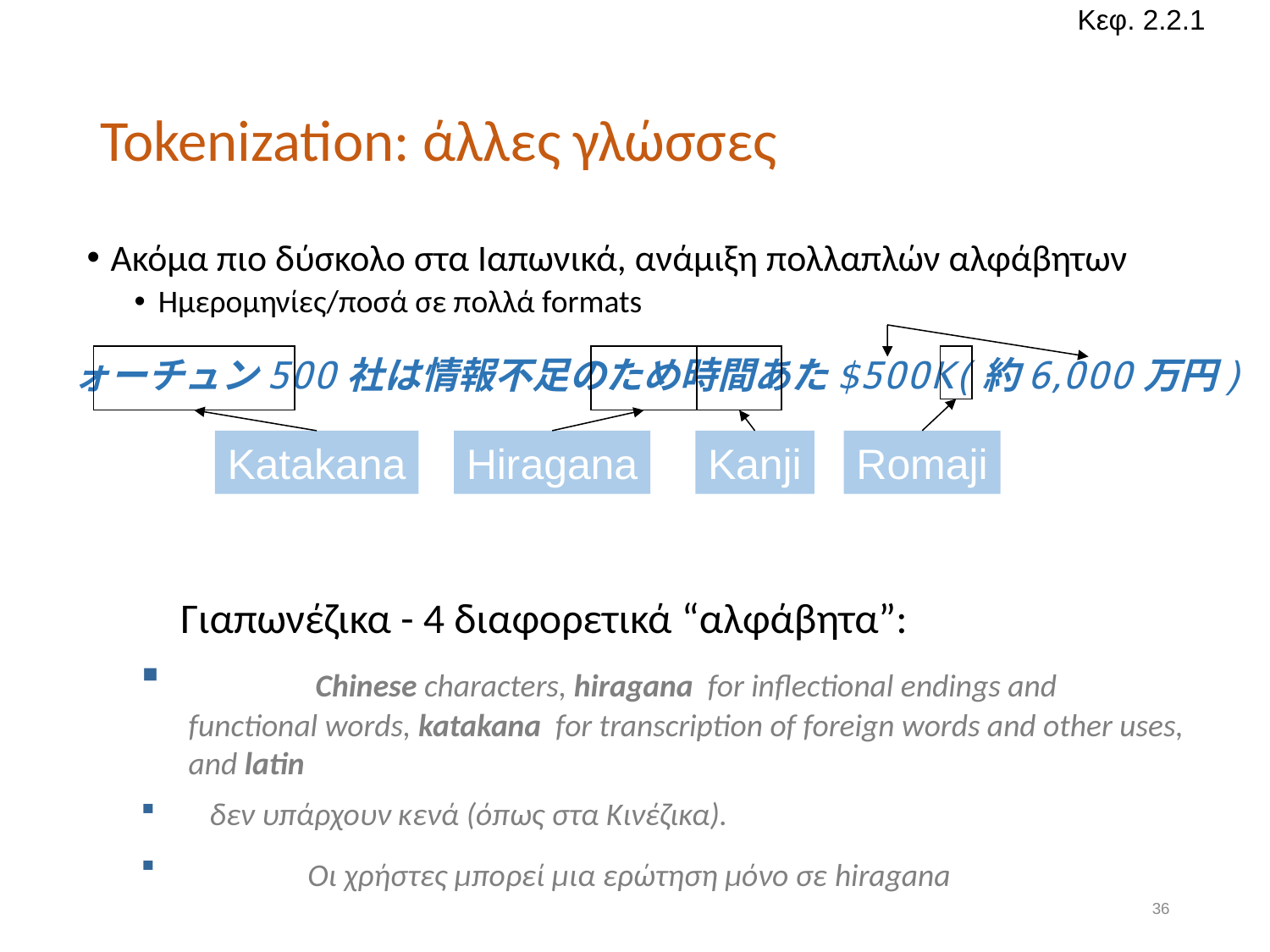

Κεφ. 2.2.1
# Tokenization: άλλες γλώσσες
Ακόμα πιο δύσκολο στα Ιαπωνικά, ανάμιξη πολλαπλών αλφάβητων
Ημερομηνίες/ποσά σε πολλά formats

フォーチュン500社は情報不足のため時間あた$500K(約6,000万円)

Katakana
Hiragana
Kanji
Romaji
	Γιαπωνέζικα - 4 διαφορετικά “αλφάβητα”:
 	Chinese characters, hiragana  for inflectional endings and functional words, katakana  for transcription of foreign words and other uses, and latin
    δεν υπάρχουν κενά (όπως στα Κινέζικα).
	Οι χρήστες μπορεί μια ερώτηση μόνο σε hiragana

36